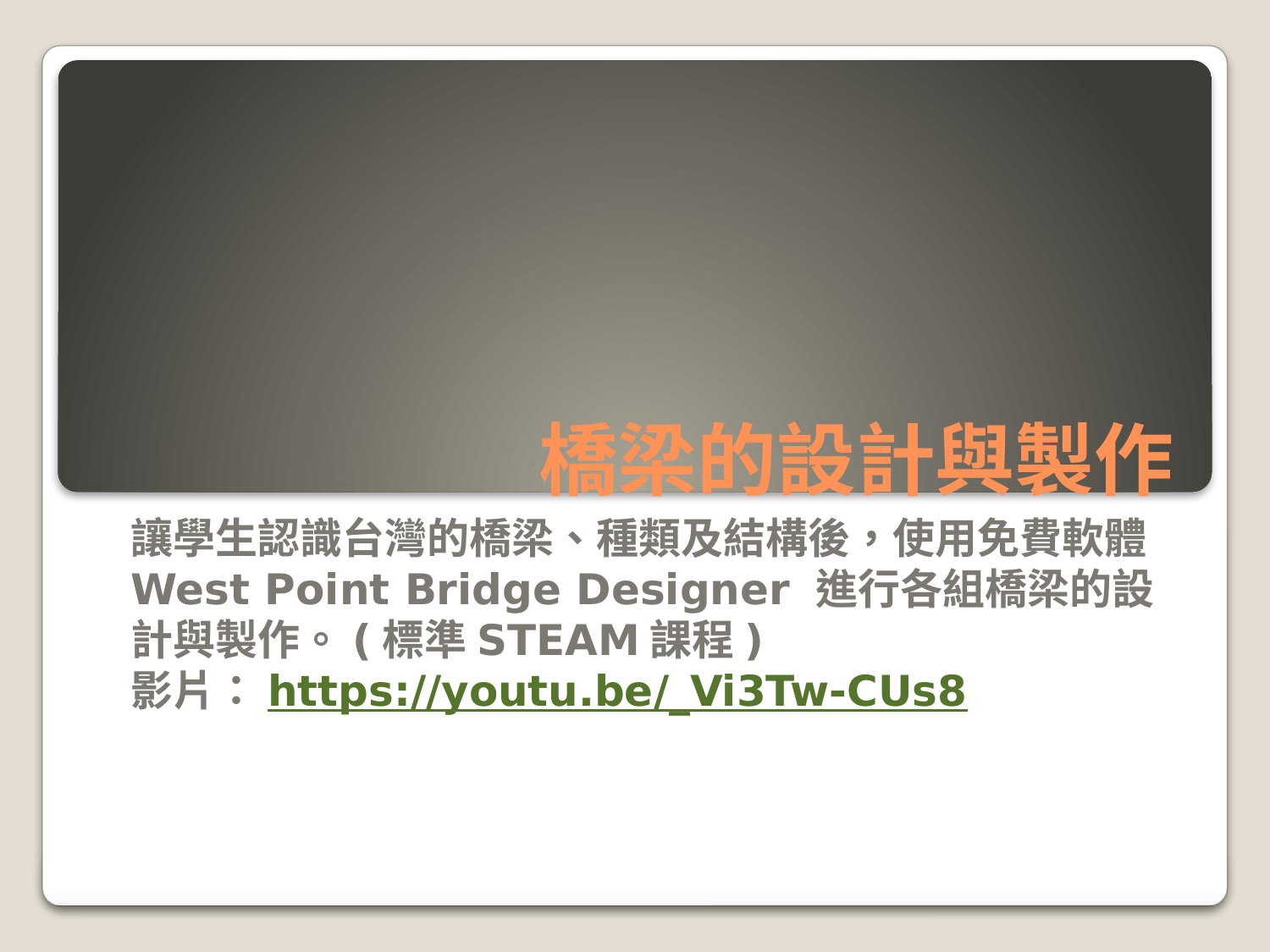

# 橋梁的設計與製作
讓學生認識台灣的橋梁、種類及結構後，使用免費軟體West Point Bridge Designer 進行各組橋梁的設計與製作。(標準STEAM課程)
影片：https://youtu.be/_Vi3Tw-CUs8